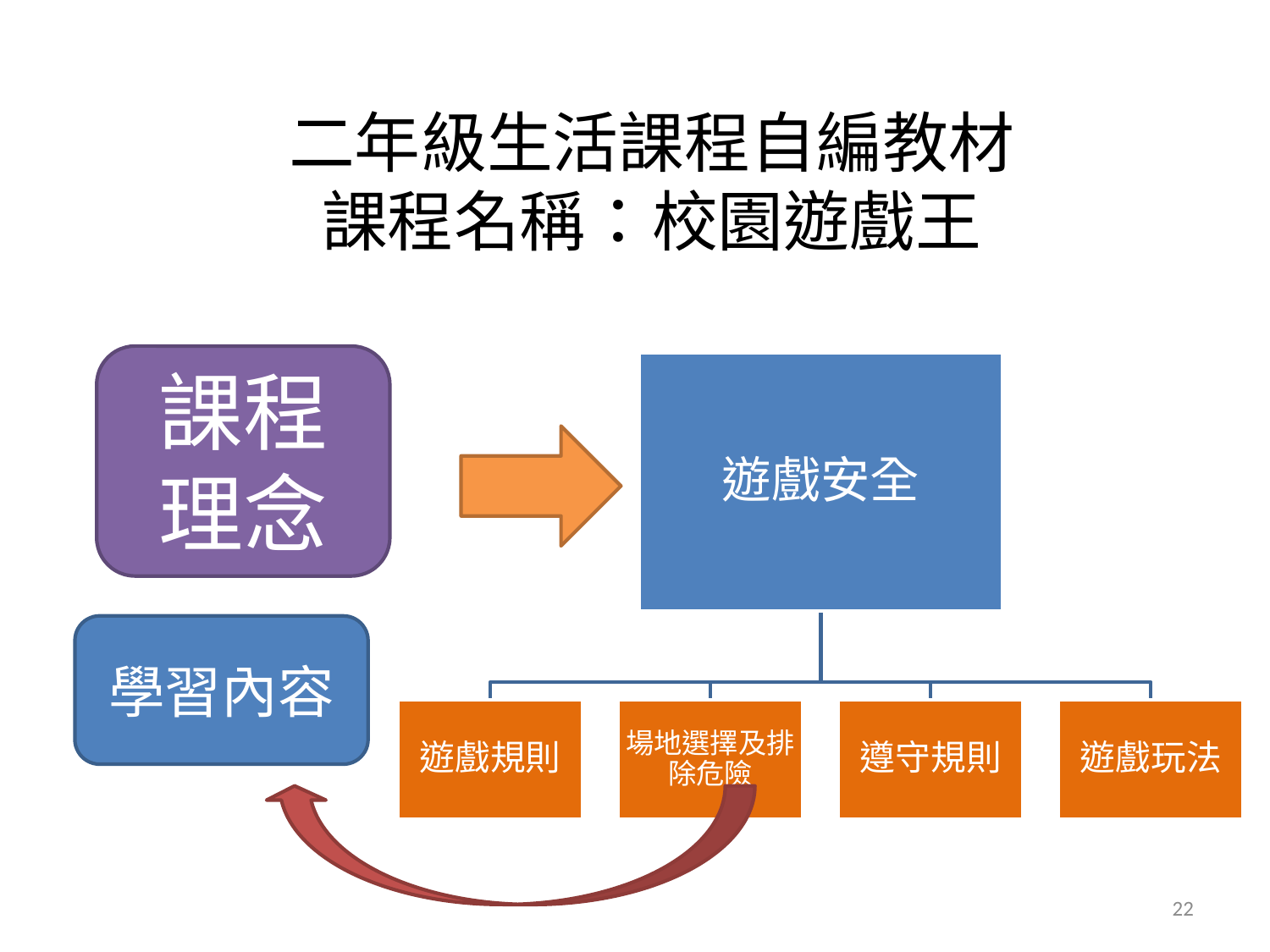

# 二年級生活課程自編教材 課程名稱：校園遊戲王
遊戲安全
遊戲規則
場地選擇及排除危險
遵守規則
遊戲玩法
課程理念

學習內容

22